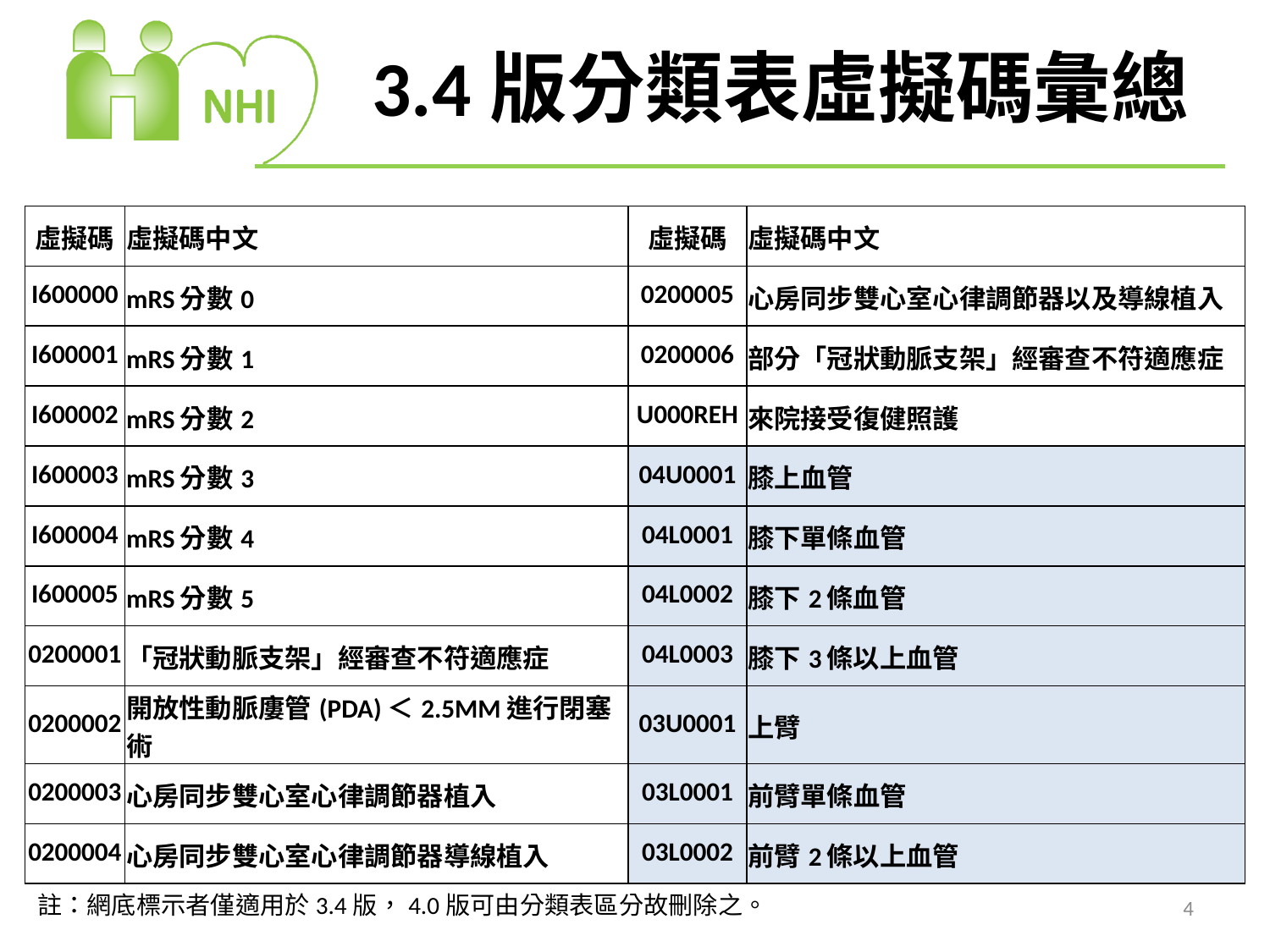

# 3.4版分類表虛擬碼彙總
| 虛擬碼 | 虛擬碼中文 | 虛擬碼 | 虛擬碼中文 |
| --- | --- | --- | --- |
| I600000 | mRS分數0 | 0200005 | 心房同步雙心室心律調節器以及導線植入 |
| I600001 | mRS分數1 | 0200006 | 部分「冠狀動脈支架」經審查不符適應症 |
| I600002 | mRS分數2 | U000REH | 來院接受復健照護 |
| I600003 | mRS分數3 | 04U0001 | 膝上血管 |
| I600004 | mRS分數4 | 04L0001 | 膝下單條血管 |
| I600005 | mRS分數5 | 04L0002 | 膝下2條血管 |
| 0200001 | 「冠狀動脈支架」經審查不符適應症 | 04L0003 | 膝下3條以上血管 |
| 0200002 | 開放性動脈廔管(PDA)＜2.5MM進行閉塞術 | 03U0001 | 上臂 |
| 0200003 | 心房同步雙心室心律調節器植入 | 03L0001 | 前臂單條血管 |
| 0200004 | 心房同步雙心室心律調節器導線植入 | 03L0002 | 前臂2條以上血管 |
4
註：網底標示者僅適用於3.4版，4.0版可由分類表區分故刪除之。